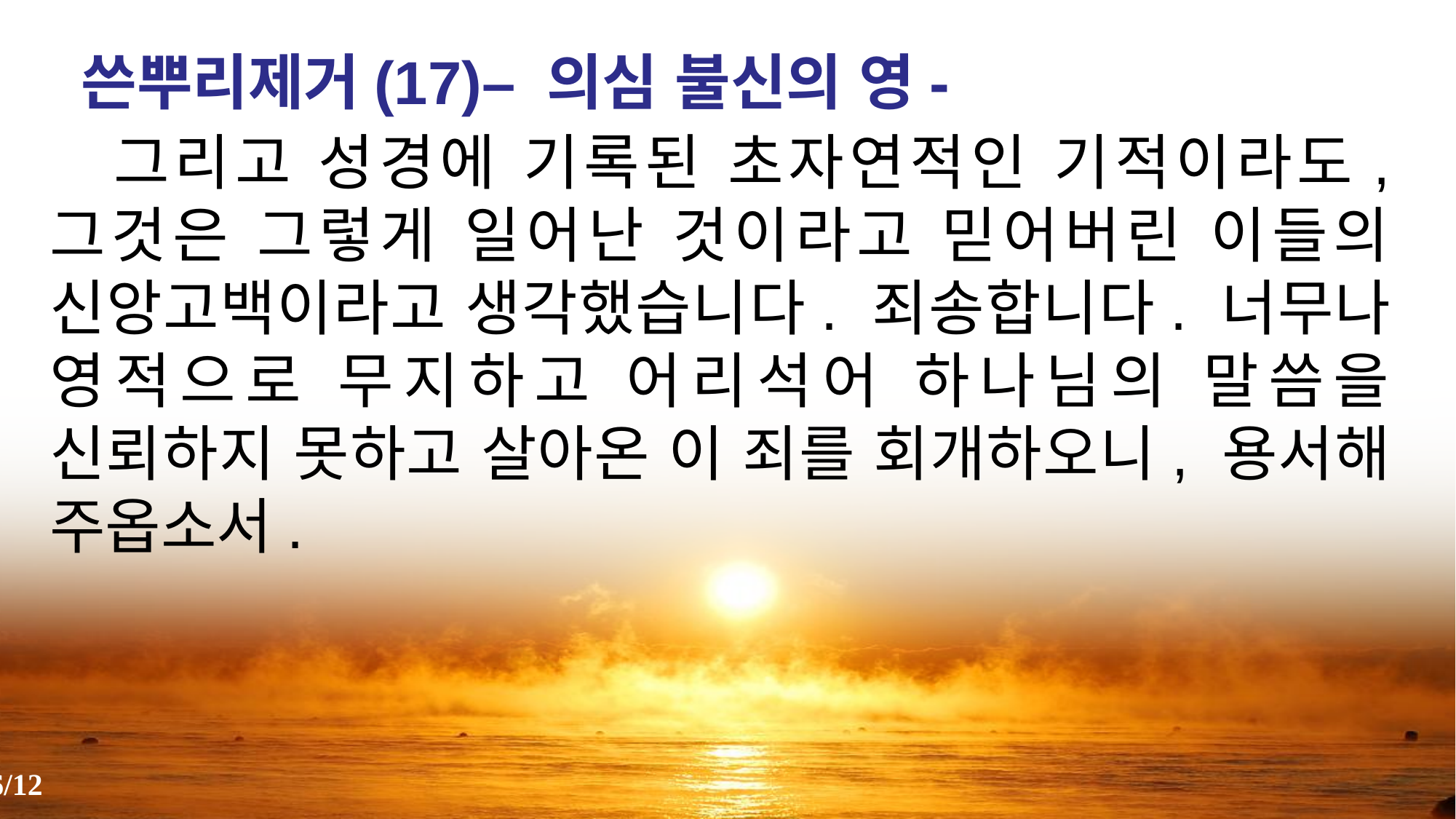

쓴뿌리제거(17)– 의심 불신의 영-
  그리고 성경에 기록된 초자연적인 기적이라도, 그것은 그렇게 일어난 것이라고 믿어버린 이들의 신앙고백이라고 생각했습니다. 죄송합니다. 너무나 영적으로 무지하고 어리석어 하나님의 말씀을 신뢰하지 못하고 살아온 이 죄를 회개하오니, 용서해 주옵소서.